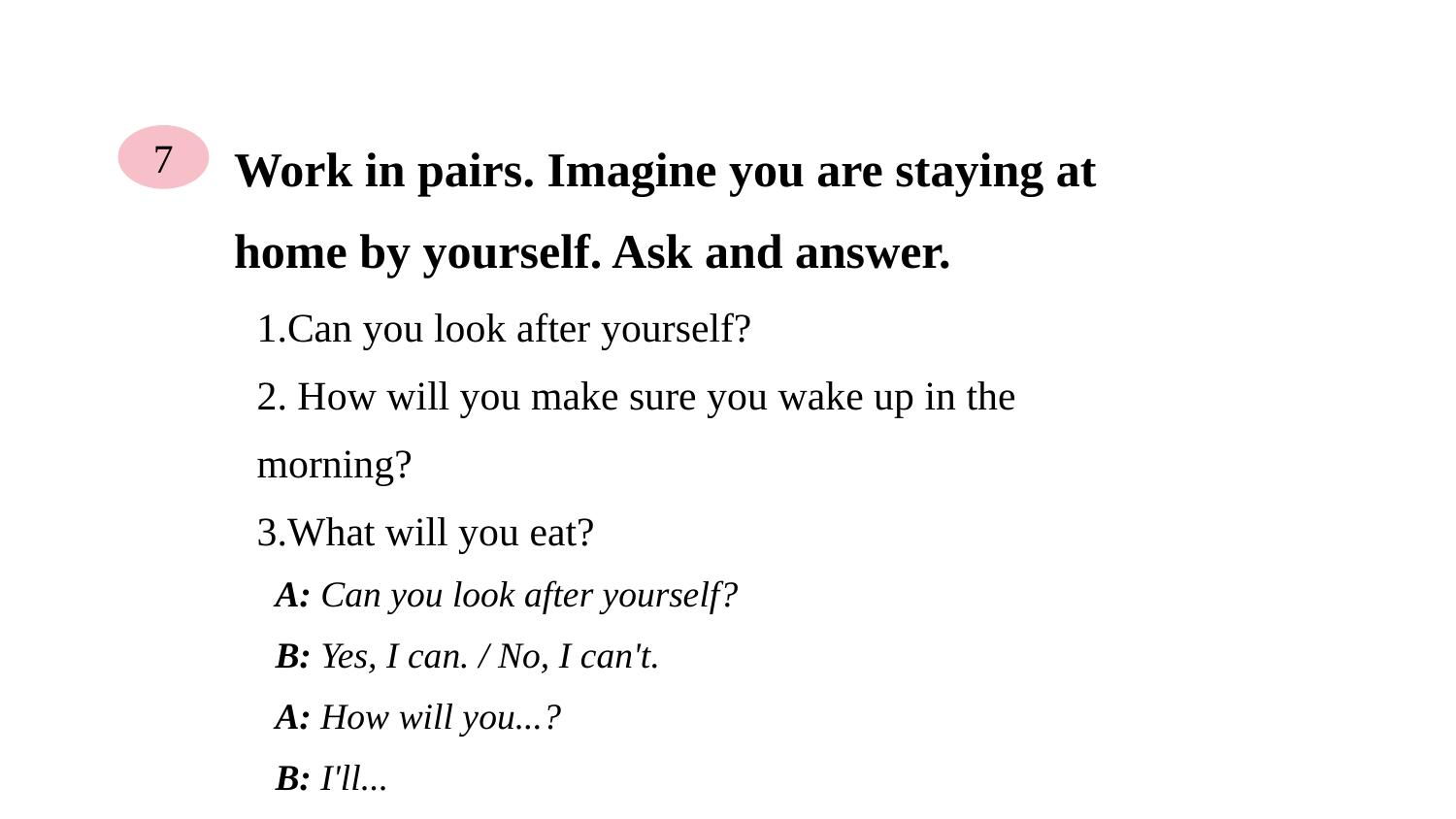

Work in pairs. Imagine you are staying at home by yourself. Ask and answer.
7
思 考
1.Can you look after yourself?
2. How will you make sure you wake up in the morning?
3.What will you eat?
  A: Can you look after yourself?
  B: Yes, I can. / No, I can't.
  A: How will you...?
  B: I'll...